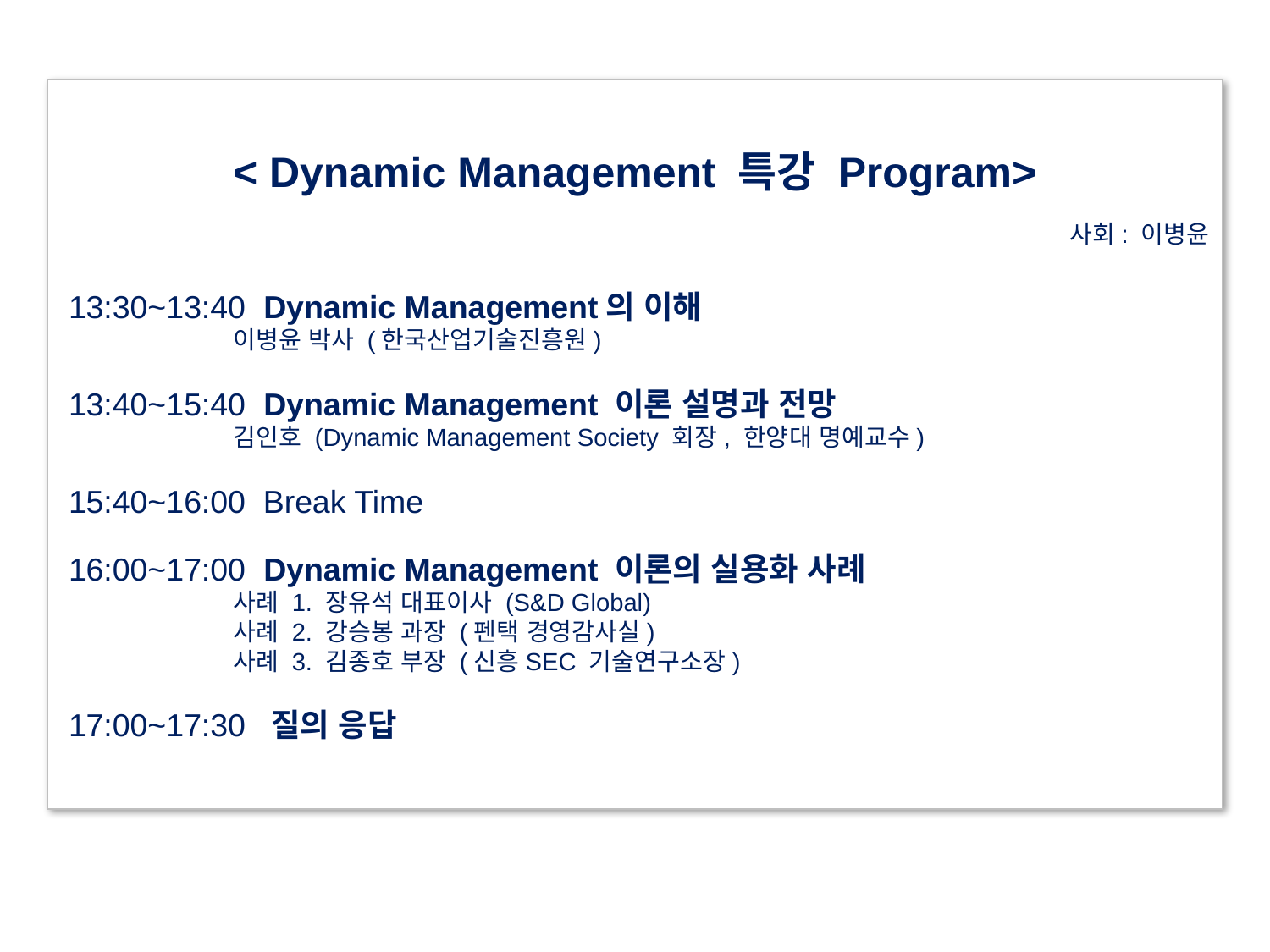

< Dynamic Management 특강 Program>

사회: 이병윤

 13:30~13:40  Dynamic Management의 이해
                        이병윤 박사 (한국산업기술진흥원)

 13:40~15:40  Dynamic Management 이론 설명과 전망
                        김인호 (Dynamic Management Society 회장, 한양대 명예교수)

 15:40~16:00  Break Time

 16:00~17:00  Dynamic Management 이론의 실용화 사례
                        사례 1. 장유석 대표이사 (S&D Global)
                        사례 2. 강승봉 과장 (펜택 경영감사실)
                        사례 3. 김종호 부장 (신흥SEC 기술연구소장)

 17:00~17:30  질의 응답